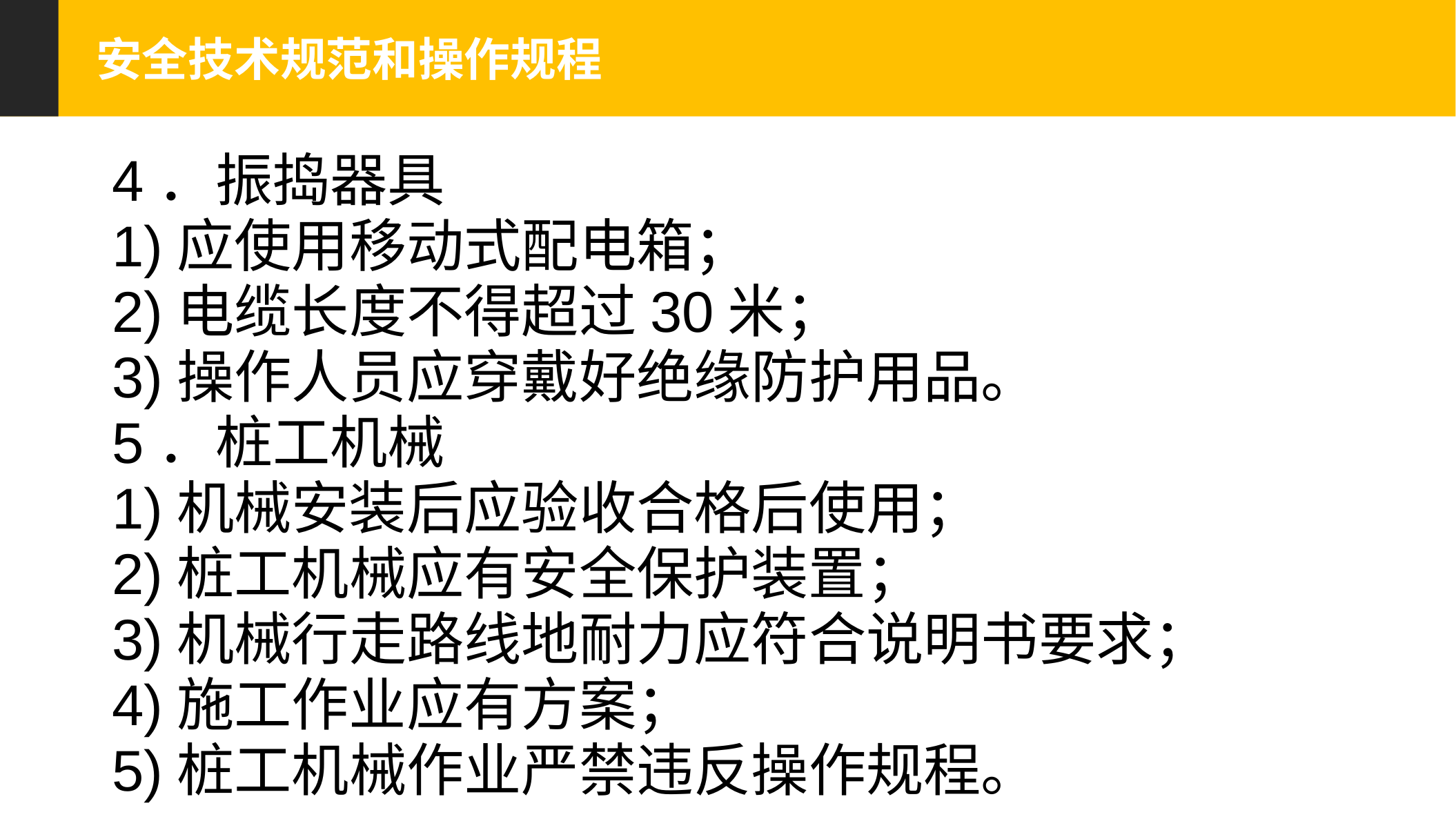

安全技术规范和操作规程
 4．振捣器具
 1)应使用移动式配电箱；
 2)电缆长度不得超过30米；
 3)操作人员应穿戴好绝缘防护用品。
 5．桩工机械
 1)机械安装后应验收合格后使用；
 2)桩工机械应有安全保护装置；
 3)机械行走路线地耐力应符合说明书要求；
 4)施工作业应有方案；
 5)桩工机械作业严禁违反操作规程。